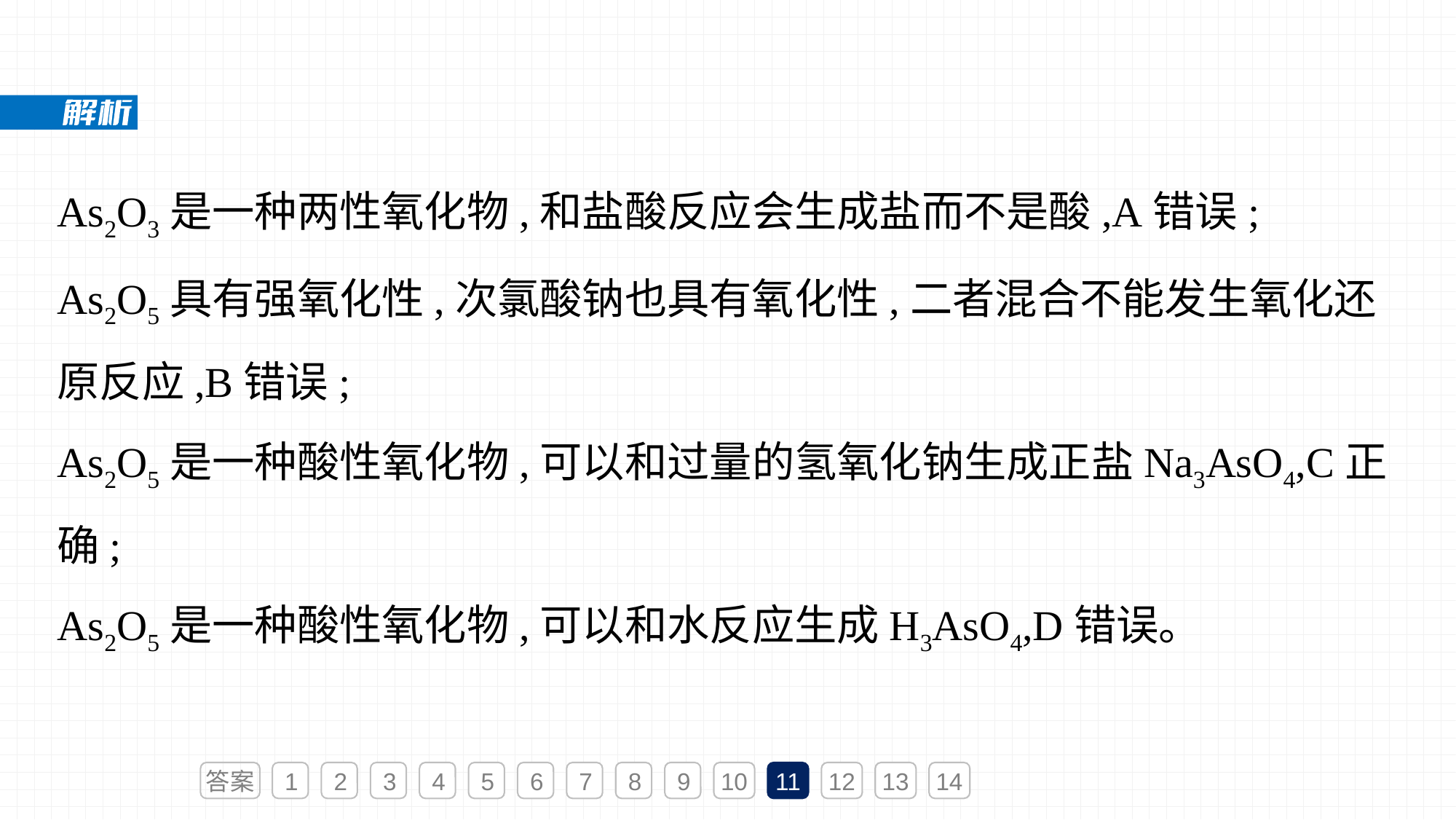

As2O3是一种两性氧化物,和盐酸反应会生成盐而不是酸,A错误;
As2O5具有强氧化性,次氯酸钠也具有氧化性,二者混合不能发生氧化还原反应,B错误;
As2O5是一种酸性氧化物,可以和过量的氢氧化钠生成正盐Na3AsO4,C正确;
As2O5是一种酸性氧化物,可以和水反应生成H3AsO4,D错误。
答案
1
2
3
4
5
6
7
8
9
10
11
12
13
14